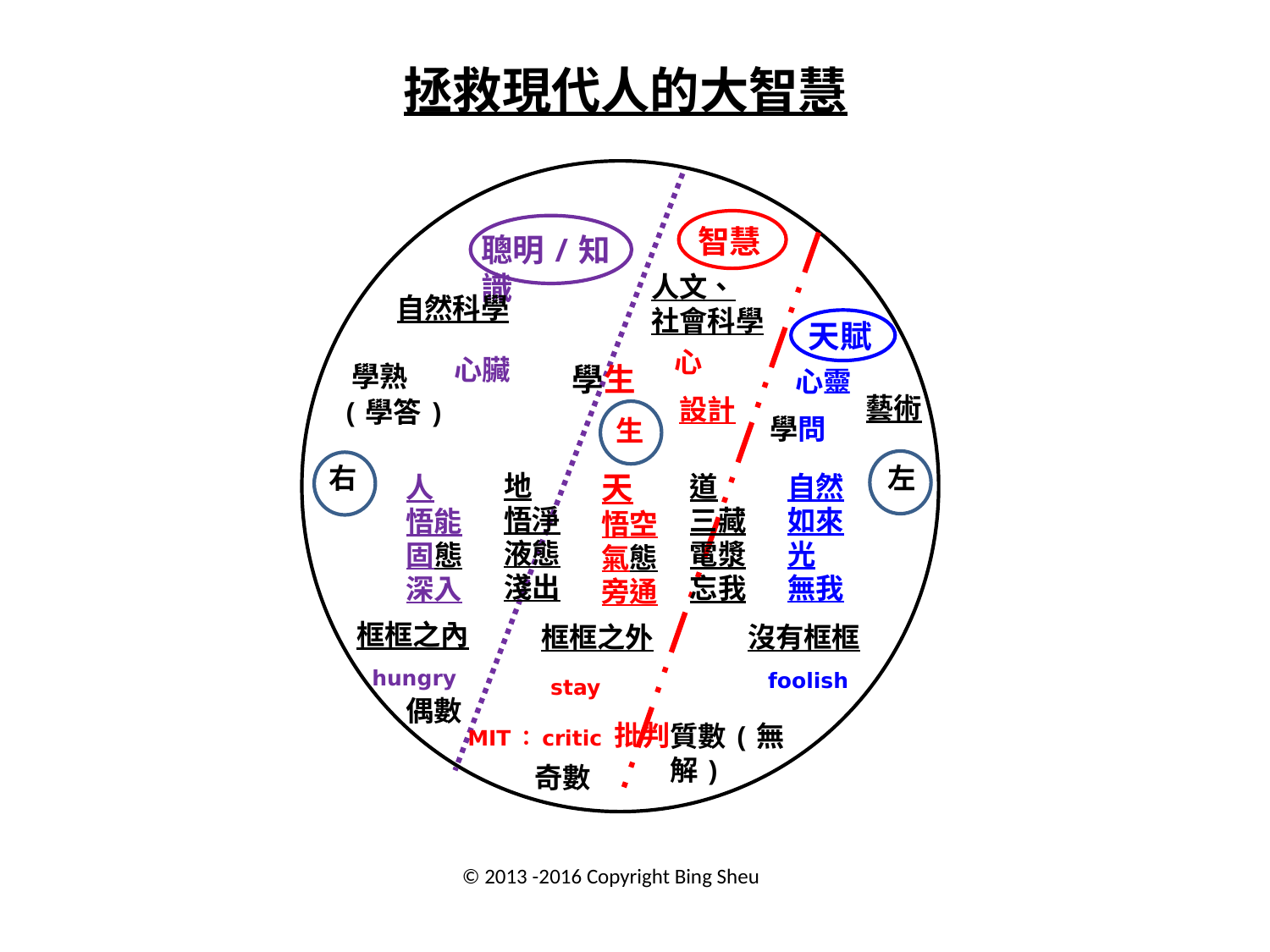

拯救現代人的大智慧

智慧
聰明/知識
人文、
社會科學
自然科學

天賦
心
心臟
學熟
學生
心靈
藝術
設計
(學答)

學問
生

右
左
天
悟空
氣態
旁通
地
悟淨
液態
淺出
自然
如來
光
無我
道
三藏
電漿
忘我
人
悟能
固態
深入
框框之內
框框之外
沒有框框
hungry
foolish
stay
偶數
MIT：critic 批判
質數(無解)
奇數
© 2013 -2016 Copyright Bing Sheu